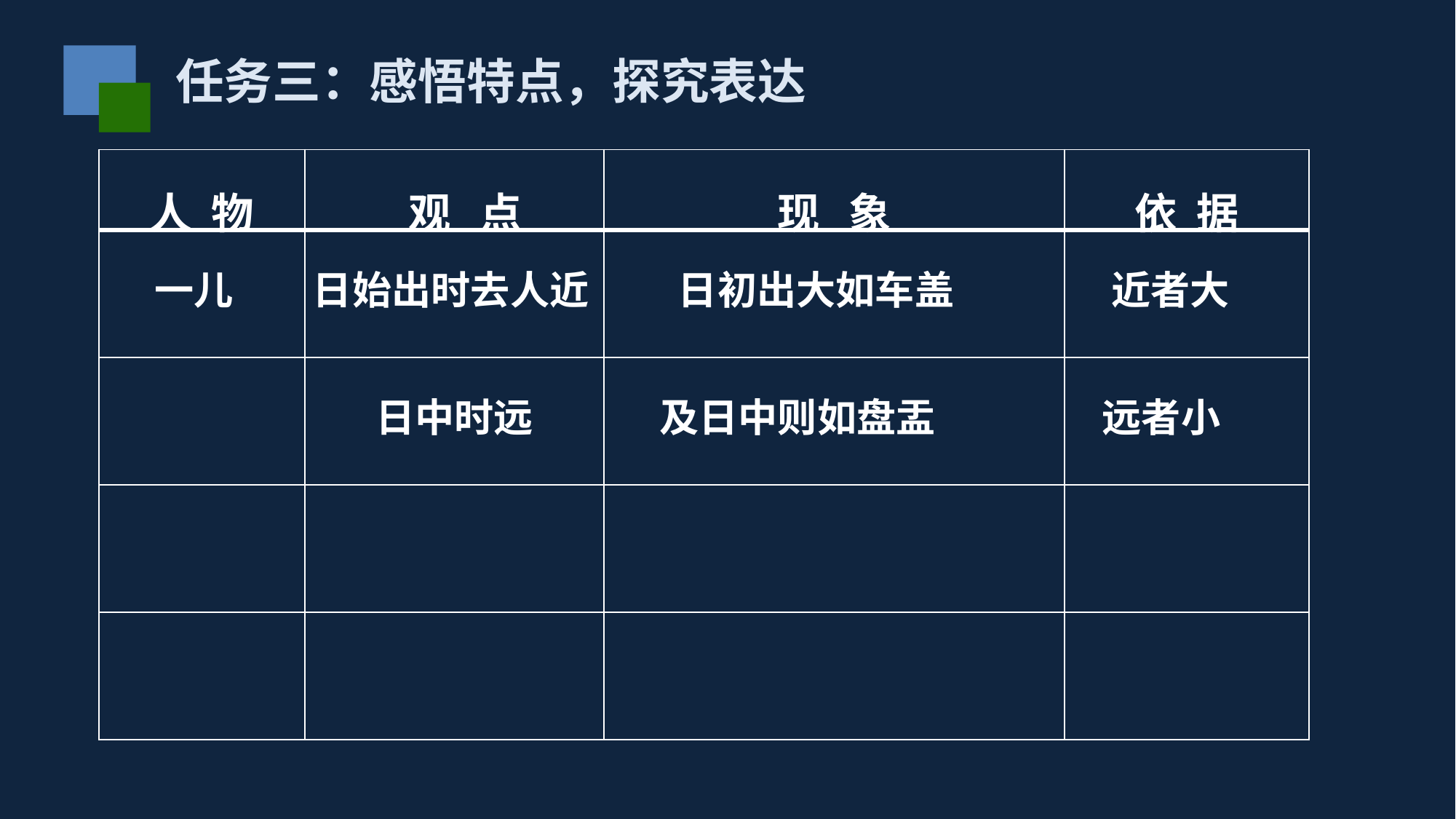

任务三：感悟特点，探究表达
| 人 物 | 观 点 | 现 象 | 依 据 |
| --- | --- | --- | --- |
| 一儿 | 日始出时去人近 | 日初出大如车盖 | 近者大 |
|  | 日中时远 | 及日中则如盘盂 | 远者小 |
|  |  |  |  |
|  |  |  |  |